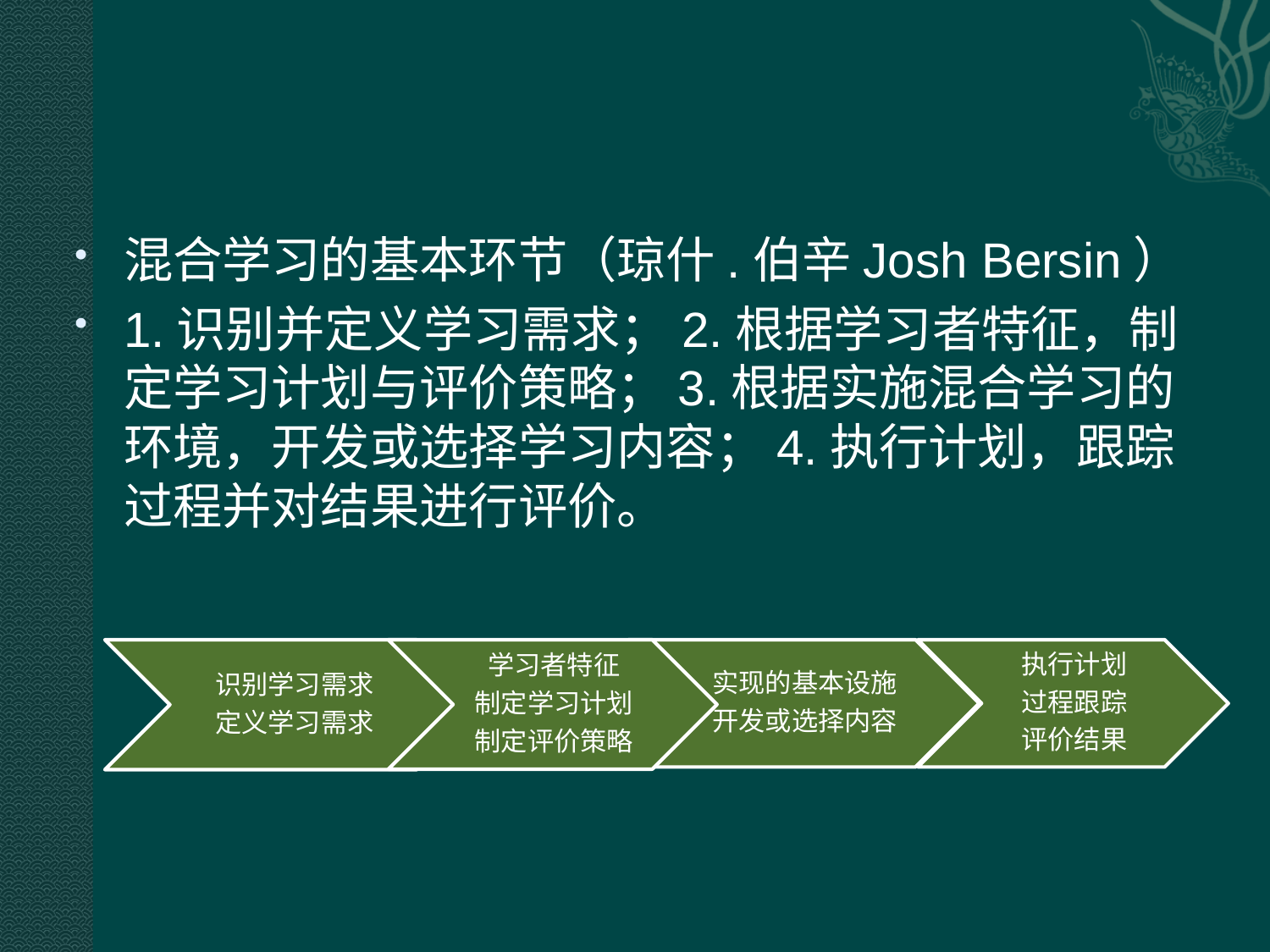

#
混合学习的基本环节（琼什.伯辛Josh Bersin）
1.识别并定义学习需求；2.根据学习者特征，制定学习计划与评价策略；3.根据实施混合学习的环境，开发或选择学习内容；4.执行计划，跟踪过程并对结果进行评价。

识别学习需求
定义学习需求
实现的基本设施
开发或选择内容
学习者特征
制定学习计划
制定评价策略
执行计划
过程跟踪
评价结果